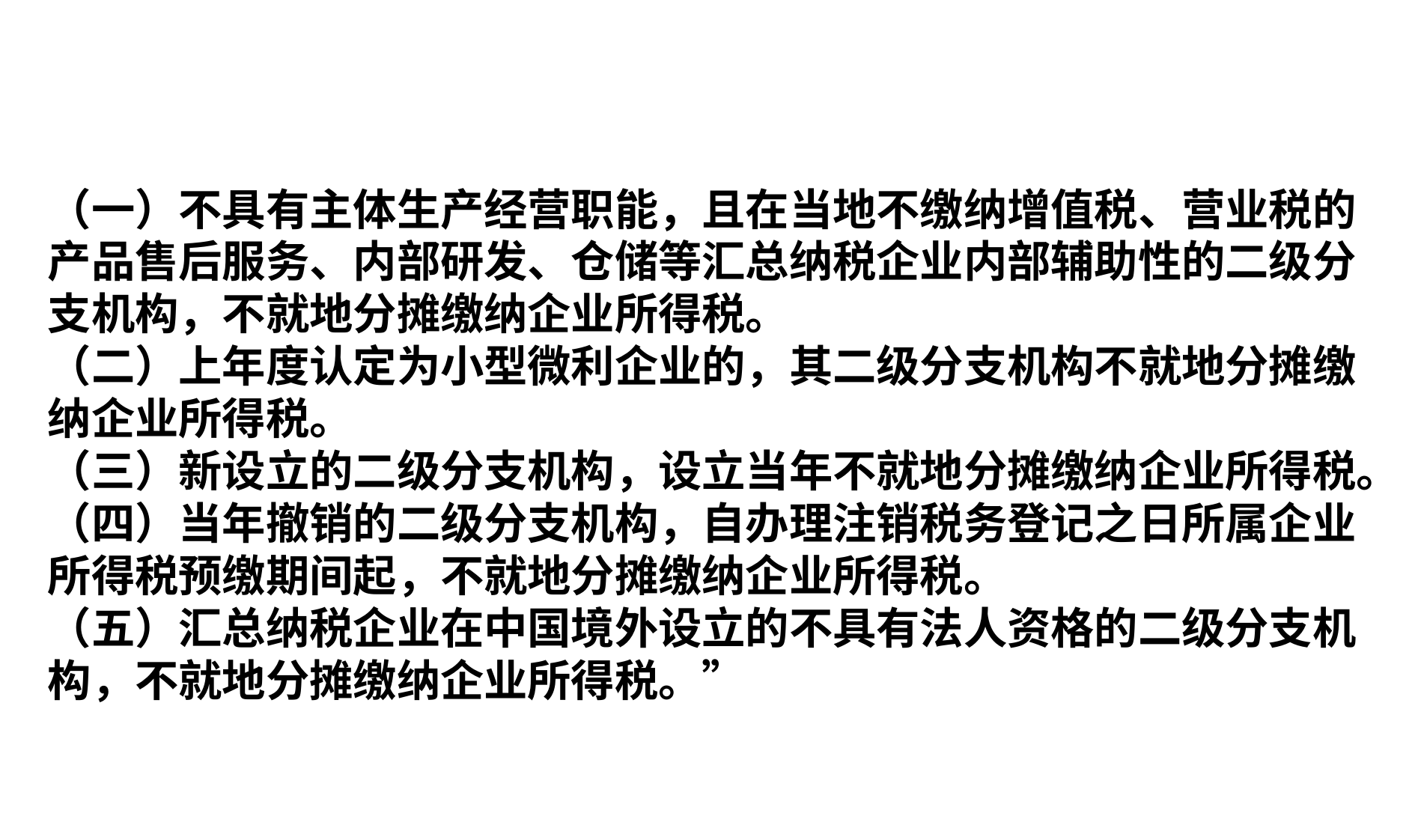

（一）不具有主体生产经营职能，且在当地不缴纳增值税、营业税的产品售后服务、内部研发、仓储等汇总纳税企业内部辅助性的二级分支机构，不就地分摊缴纳企业所得税。
（二）上年度认定为小型微利企业的，其二级分支机构不就地分摊缴纳企业所得税。
（三）新设立的二级分支机构，设立当年不就地分摊缴纳企业所得税。
（四）当年撤销的二级分支机构，自办理注销税务登记之日所属企业所得税预缴期间起，不就地分摊缴纳企业所得税。
（五）汇总纳税企业在中国境外设立的不具有法人资格的二级分支机构，不就地分摊缴纳企业所得税。”